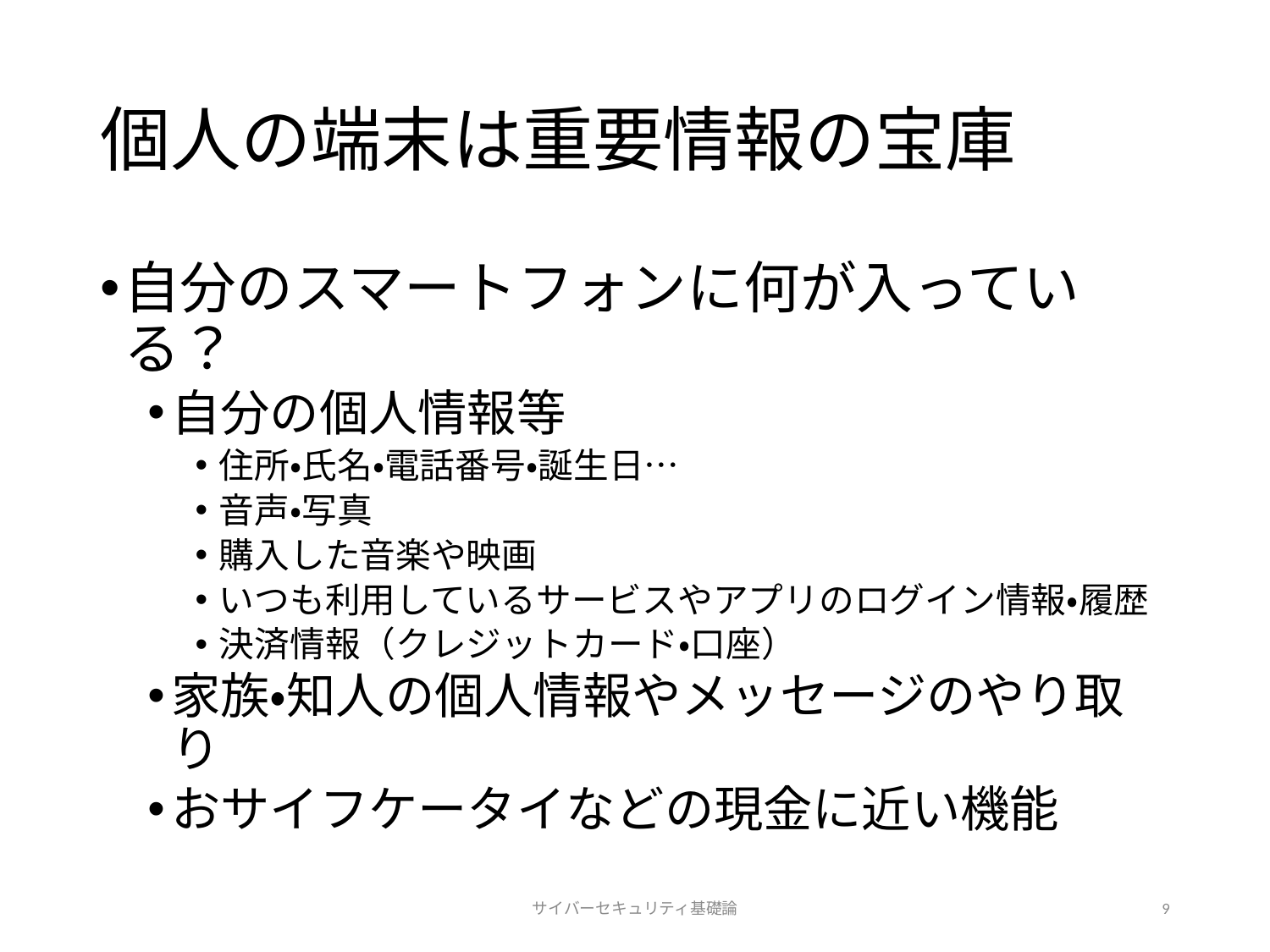

# 個人の端末は重要情報の宝庫
自分のスマートフォンに何が入っている？
自分の個人情報等
住所・氏名・電話番号・誕生日…
音声・写真
購入した音楽や映画
いつも利用しているサービスやアプリのログイン情報・履歴
決済情報（クレジットカード・口座）
家族・知人の個人情報やメッセージのやり取り
おサイフケータイなどの現金に近い機能

サイバーセキュリティ基礎論
9